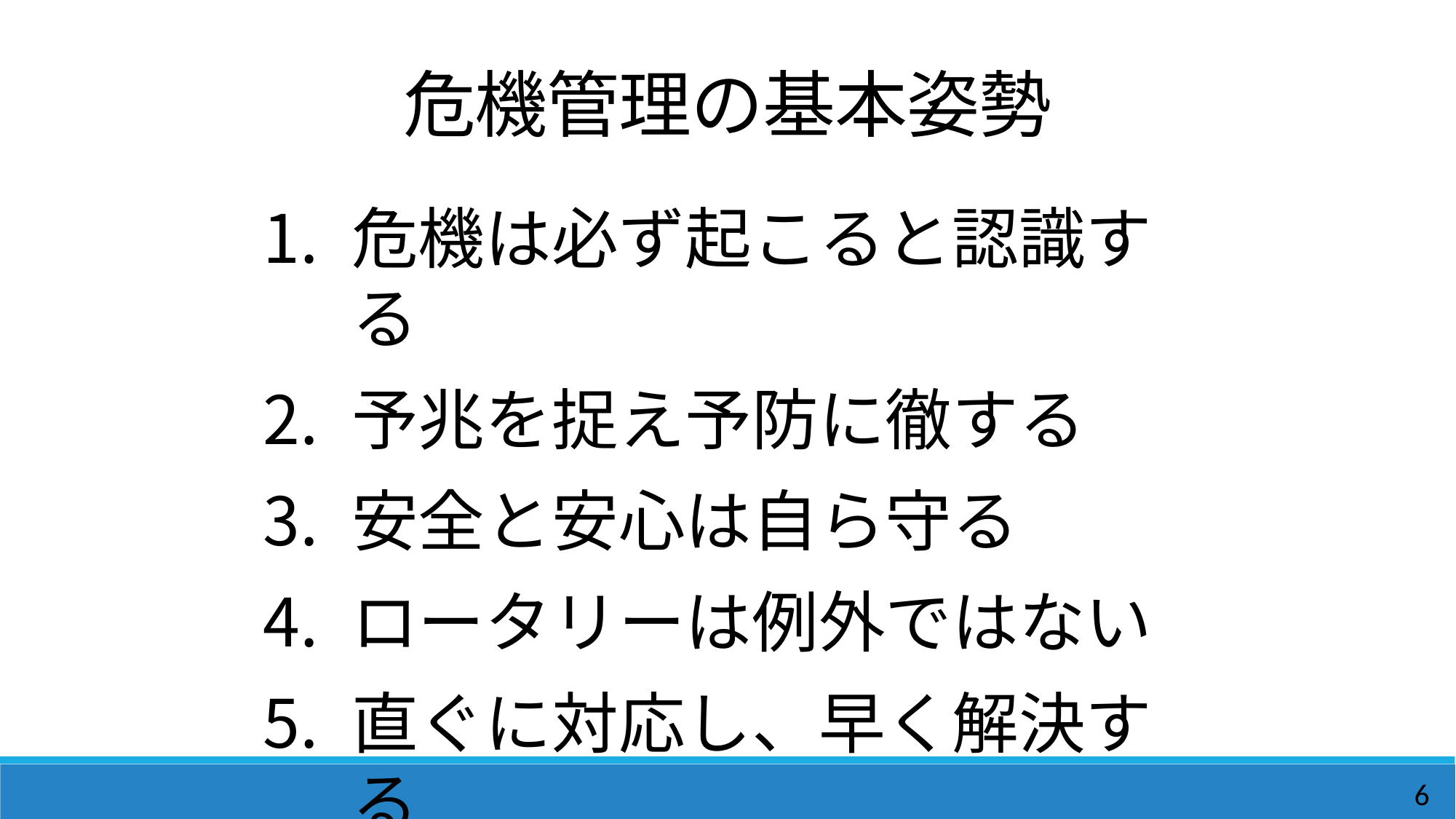

危機管理の基本姿勢
危機は必ず起こると認識する
予兆を捉え予防に徹する
安全と安心は自ら守る
ロータリーは例外ではない
直ぐに対応し、早く解決する

6